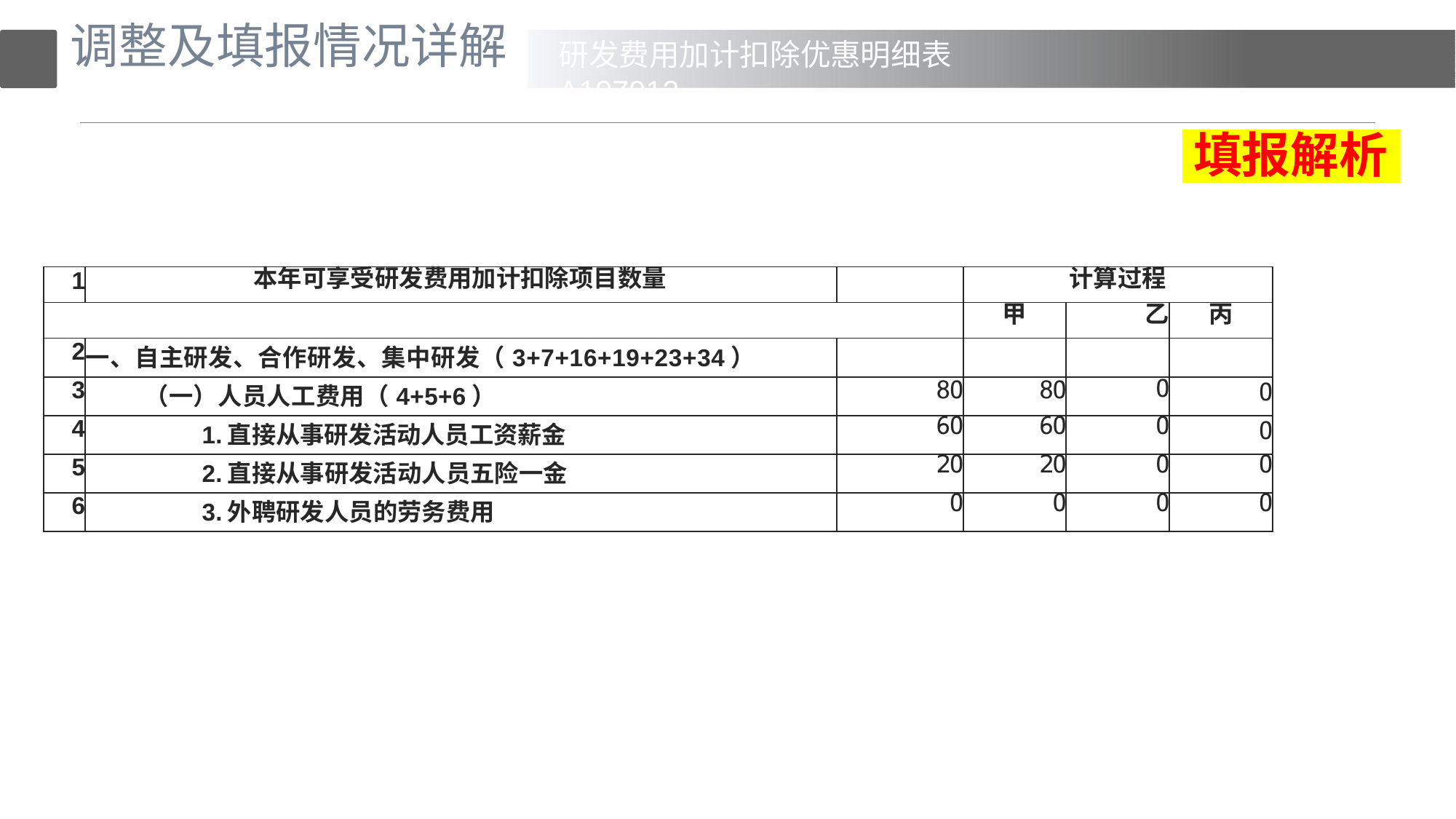

# 调整及填报情况详解

研发费用加计扣除优惠明细表A107012
填报解析
| 1 | 本年可享受研发费用加计扣除项目数量 |  | 计算过程 |  |  |
| --- | --- | --- | --- | --- | --- |
|  |  |  | 甲 | 乙 | 丙 |
| 2 | 一、自主研发、合作研发、集中研发（3+7+16+19+23+34） |  |  |  |  |
| 3 | （一）人员人工费用（4+5+6） | 80 | 80 | 0 | 0 |
| 4 | 1.直接从事研发活动人员工资薪金 | 60 | 60 | 0 | 0 |
| 5 | 2.直接从事研发活动人员五险一金 | 20 | 20 | 0 | 0 |
| 6 | 3.外聘研发人员的劳务费用 | 0 | 0 | 0 | 0 |